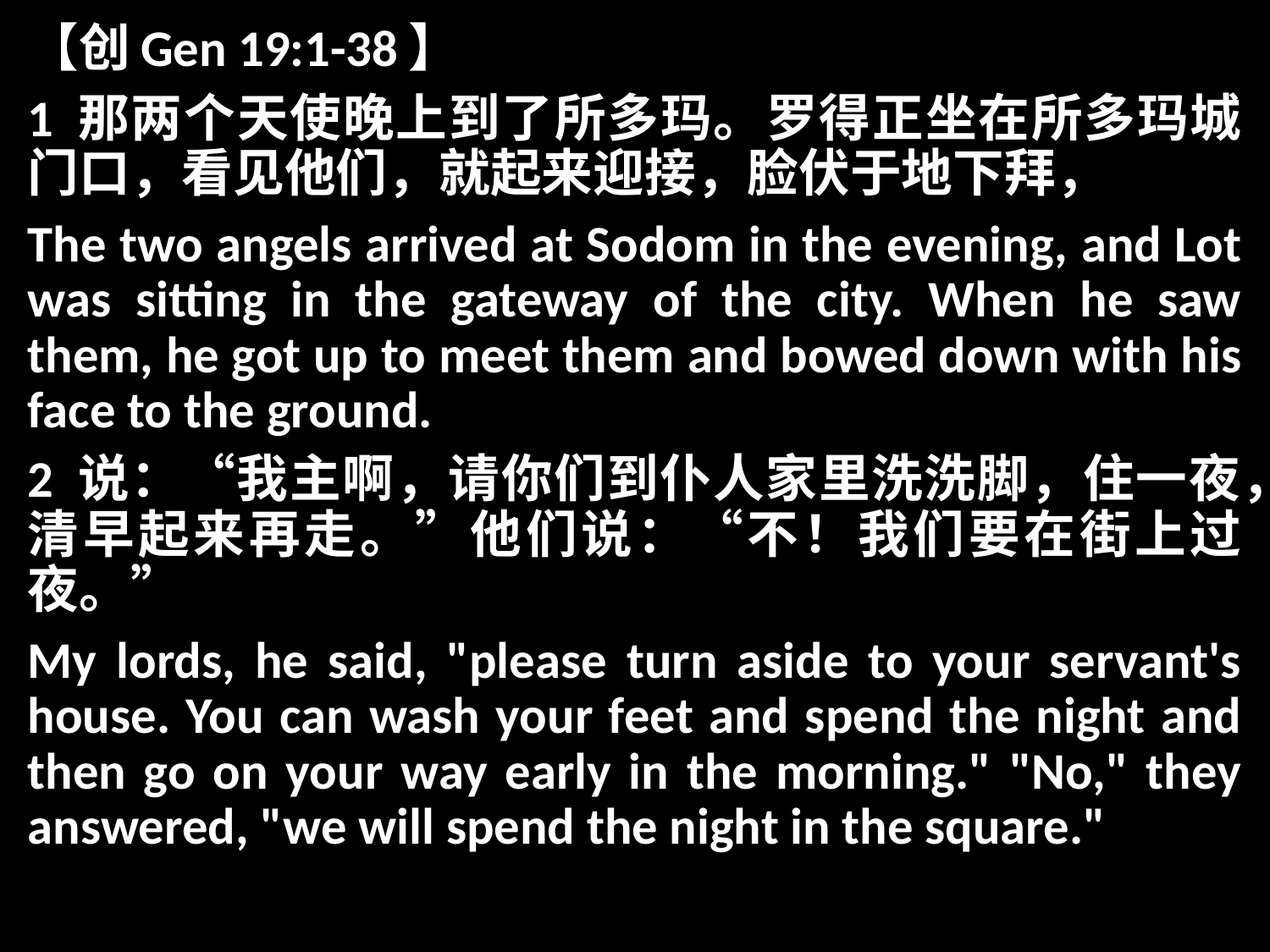

【创Gen 19:1-38】
1 那两个天使晚上到了所多玛。罗得正坐在所多玛城门口，看见他们，就起来迎接，脸伏于地下拜，
The two angels arrived at Sodom in the evening, and Lot was sitting in the gateway of the city. When he saw them, he got up to meet them and bowed down with his face to the ground.
2 说：“我主啊，请你们到仆人家里洗洗脚，住一夜，清早起来再走。”他们说：“不！我们要在街上过夜。”
My lords, he said, "please turn aside to your servant's house. You can wash your feet and spend the night and then go on your way early in the morning." "No," they answered, "we will spend the night in the square."